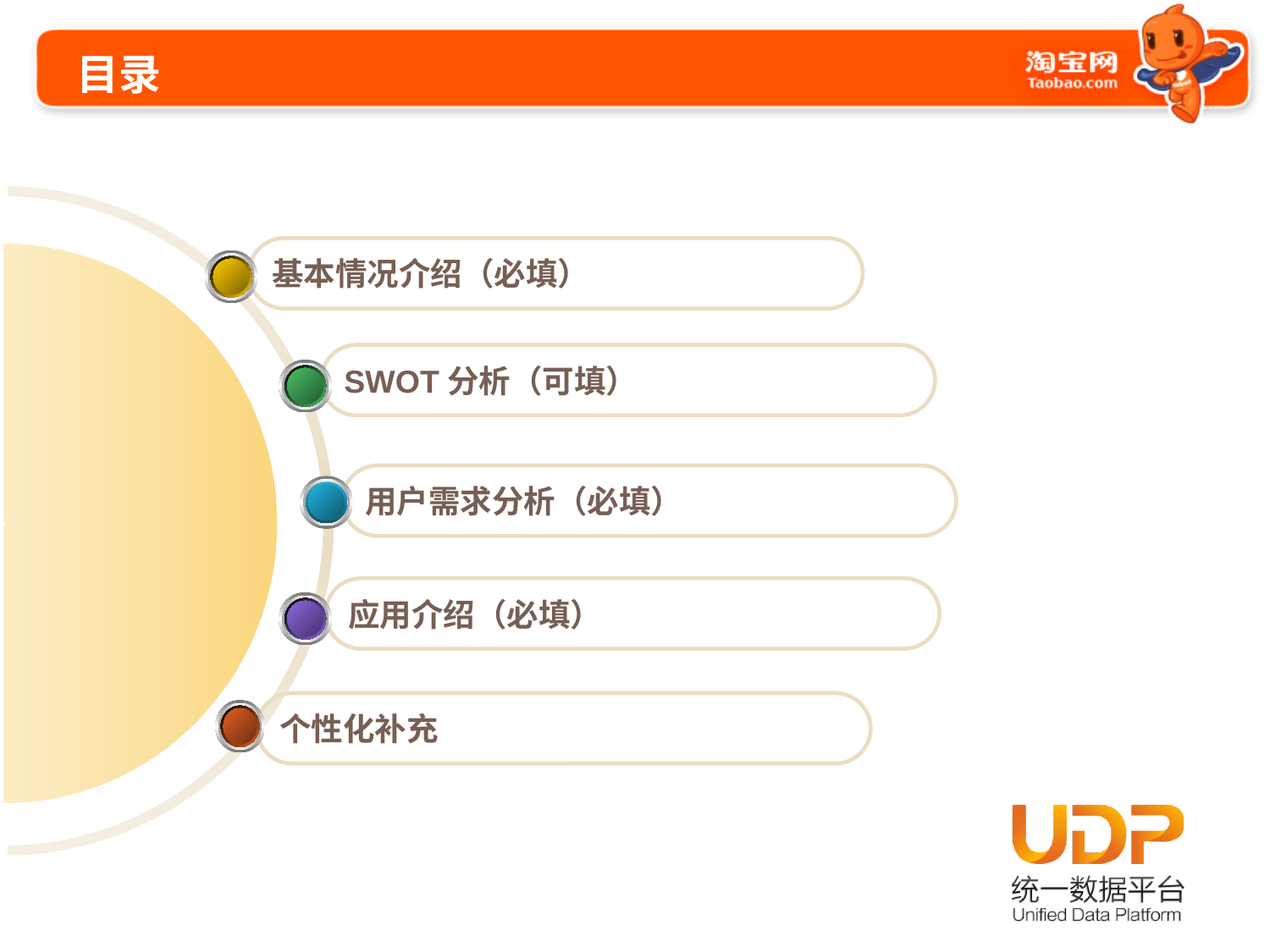

目录

基本情况介绍（必填）

SWOT分析（可填）

用户需求分析（必填）

应用介绍（必填）

个性化补充